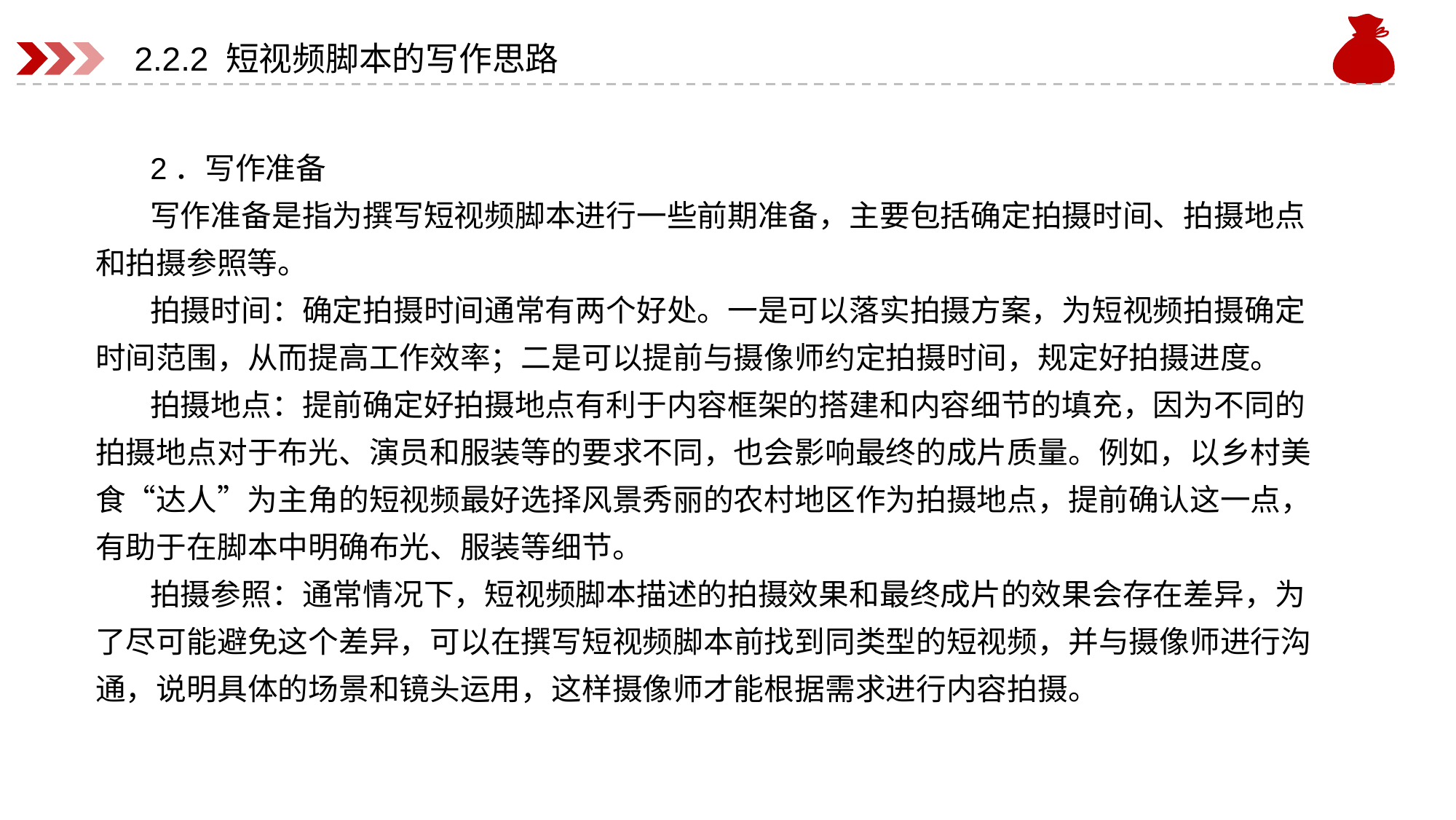

# 2.2.2 短视频脚本的写作思路
21
2．写作准备
写作准备是指为撰写短视频脚本进行一些前期准备，主要包括确定拍摄时间、拍摄地点和拍摄参照等。
拍摄时间：确定拍摄时间通常有两个好处。一是可以落实拍摄方案，为短视频拍摄确定时间范围，从而提高工作效率；二是可以提前与摄像师约定拍摄时间，规定好拍摄进度。
拍摄地点：提前确定好拍摄地点有利于内容框架的搭建和内容细节的填充，因为不同的拍摄地点对于布光、演员和服装等的要求不同，也会影响最终的成片质量。例如，以乡村美食“达人”为主角的短视频最好选择风景秀丽的农村地区作为拍摄地点，提前确认这一点，有助于在脚本中明确布光、服装等细节。
拍摄参照：通常情况下，短视频脚本描述的拍摄效果和最终成片的效果会存在差异，为了尽可能避免这个差异，可以在撰写短视频脚本前找到同类型的短视频，并与摄像师进行沟通，说明具体的场景和镜头运用，这样摄像师才能根据需求进行内容拍摄。